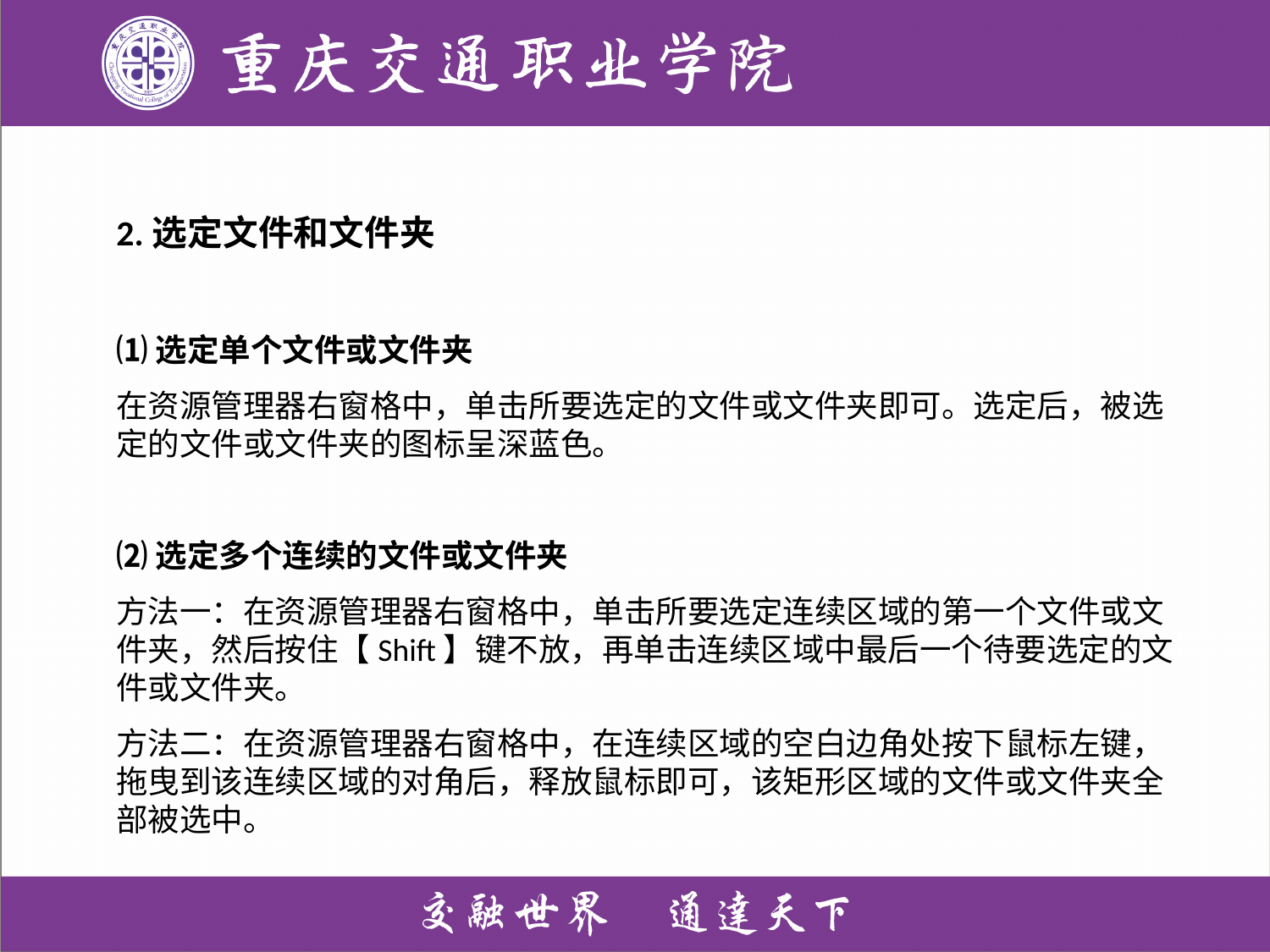

2.选定文件和文件夹

⑴选定单个文件或文件夹
在资源管理器右窗格中，单击所要选定的文件或文件夹即可。选定后，被选定的文件或文件夹的图标呈深蓝色。

⑵选定多个连续的文件或文件夹
方法一：在资源管理器右窗格中，单击所要选定连续区域的第一个文件或文件夹，然后按住【Shift】键不放，再单击连续区域中最后一个待要选定的文件或文件夹。
方法二：在资源管理器右窗格中，在连续区域的空白边角处按下鼠标左键，拖曳到该连续区域的对角后，释放鼠标即可，该矩形区域的文件或文件夹全部被选中。